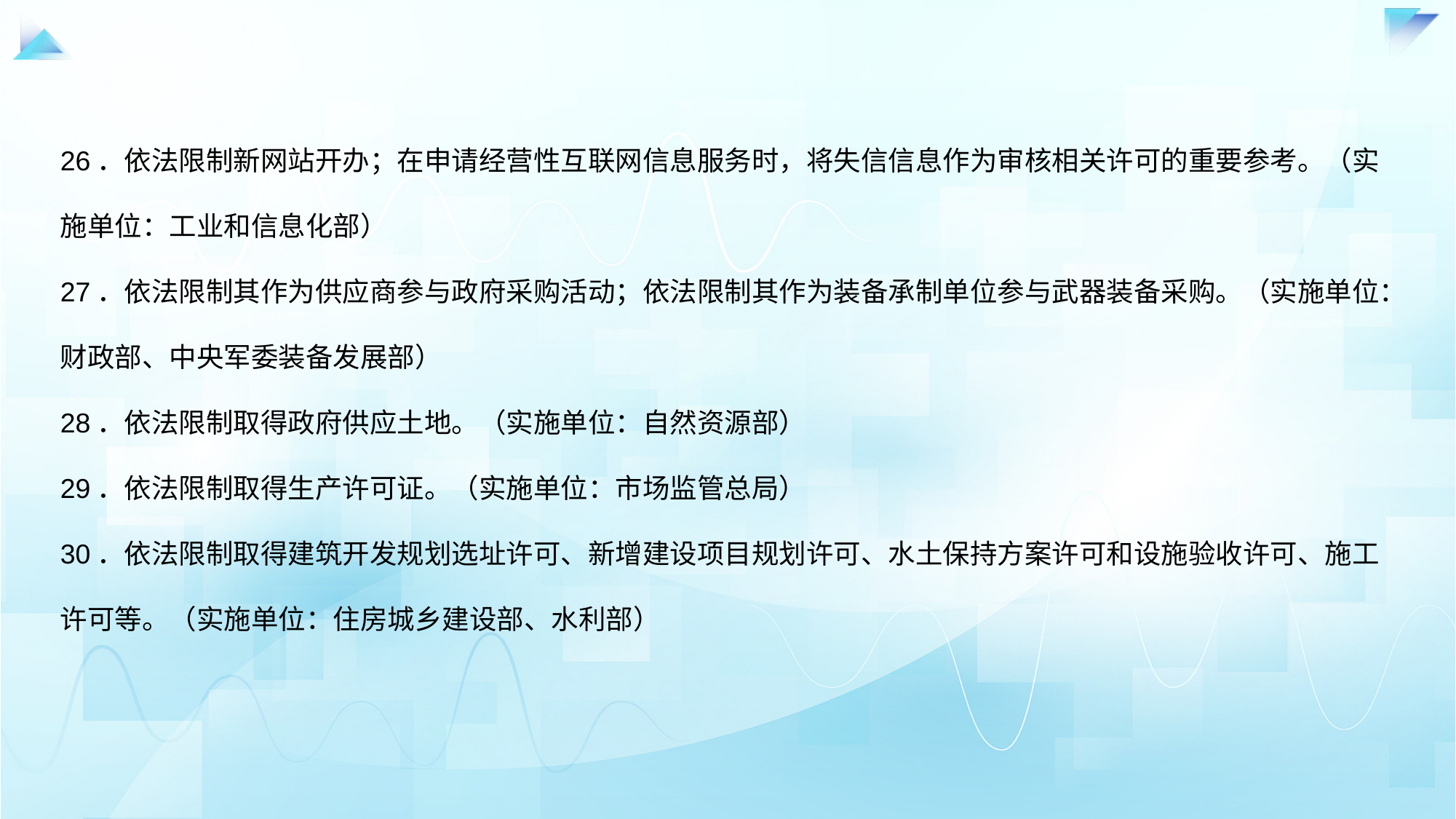

26．依法限制新网站开办；在申请经营性互联网信息服务时，将失信信息作为审核相关许可的重要参考。（实施单位：工业和信息化部）
27．依法限制其作为供应商参与政府采购活动；依法限制其作为装备承制单位参与武器装备采购。（实施单位：财政部、中央军委装备发展部）
28．依法限制取得政府供应土地。（实施单位：自然资源部）
29．依法限制取得生产许可证。（实施单位：市场监管总局）
30．依法限制取得建筑开发规划选址许可、新增建设项目规划许可、水土保持方案许可和设施验收许可、施工许可等。（实施单位：住房城乡建设部、水利部）